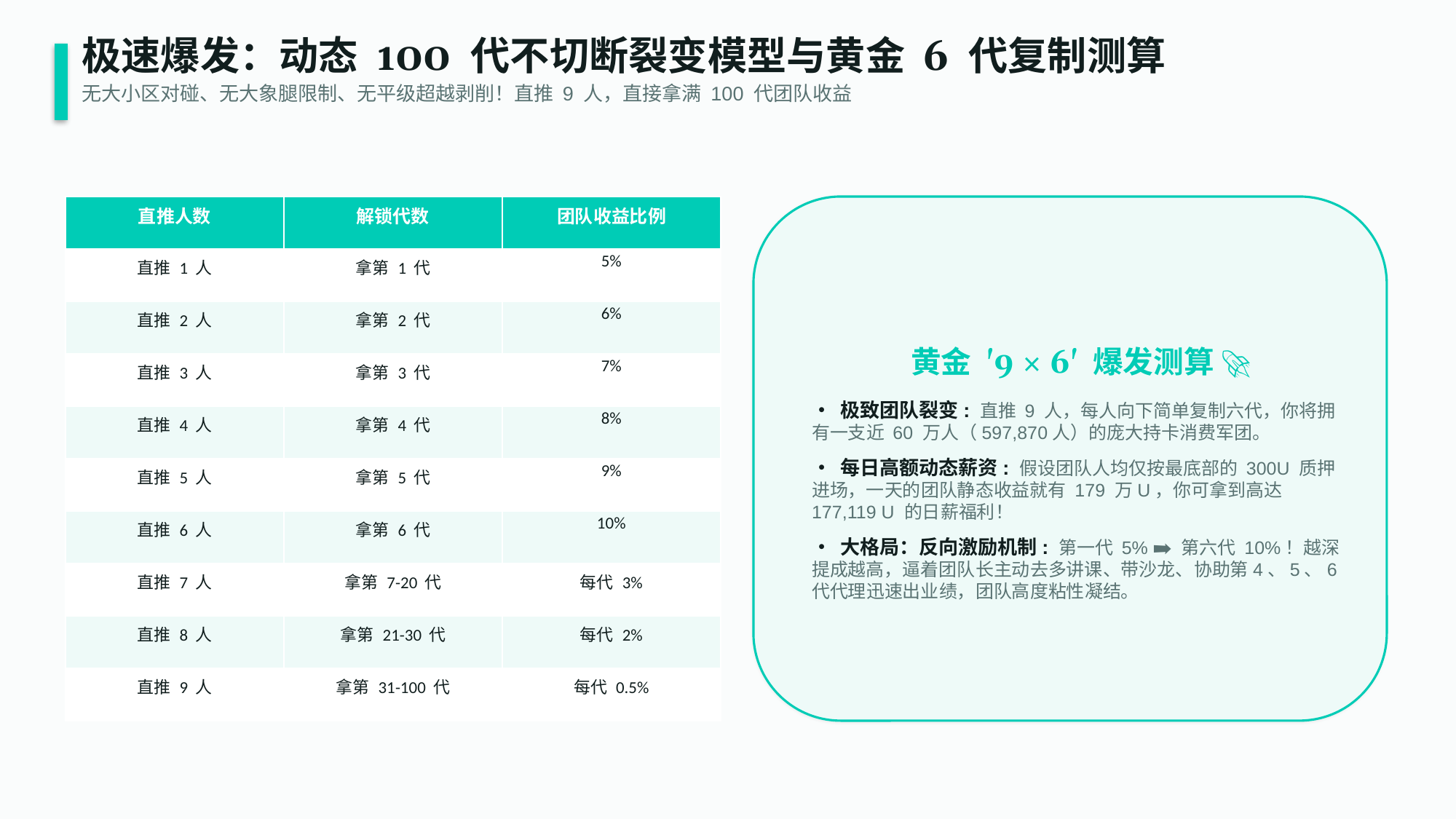

极速爆发：动态 100 代不切断裂变模型与黄金 6 代复制测算
无大小区对碰、无大象腿限制、无平级超越剥削！直推 9 人，直接拿满 100 代团队收益

| 直推人数 | 解锁代数 | 团队收益比例 |
| --- | --- | --- |
| 直推 1 人 | 拿第 1 代 | 5% |
| 直推 2 人 | 拿第 2 代 | 6% |
| 直推 3 人 | 拿第 3 代 | 7% |
| 直推 4 人 | 拿第 4 代 | 8% |
| 直推 5 人 | 拿第 5 代 | 9% |
| 直推 6 人 | 拿第 6 代 | 10% |
| 直推 7 人 | 拿第 7-20 代 | 每代 3% |
| 直推 8 人 | 拿第 21-30 代 | 每代 2% |
| 直推 9 人 | 拿第 31-100 代 | 每代 0.5% |
黄金 '9 × 6' 爆发测算 🚀
• 极致团队裂变: 直推 9 人，每人向下简单复制六代，你将拥有一支近 60 万人（597,870人）的庞大持卡消费军团。
• 每日高额动态薪资: 假设团队人均仅按最底部的 300U 质押进场，一天的团队静态收益就有 179 万U，你可拿到高达 177,119 U 的日薪福利！
• 大格局：反向激励机制: 第一代 5% ➡️ 第六代 10%！越深提成越高，逼着团队长主动去多讲课、带沙龙、协助第4、5、6代代理迅速出业绩，团队高度粘性凝结。